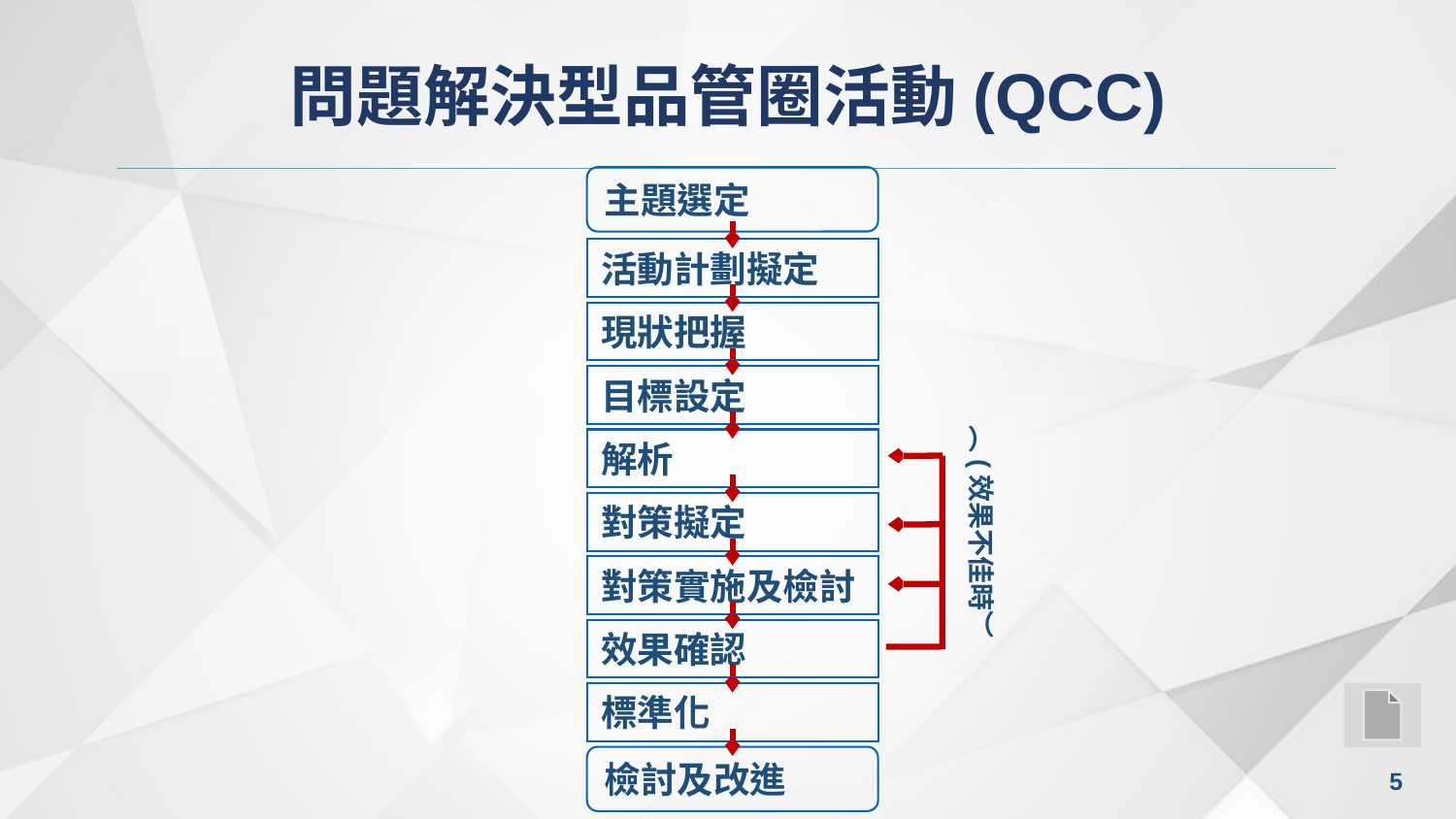

# 問題解決型品管圈活動(QCC)
主題選定

活動計劃擬定

現狀把握

目標設定
︵(效果不佳時︶

解析

對策擬定

對策實施及檢討

效果確認

標準化

檢討及改進
5